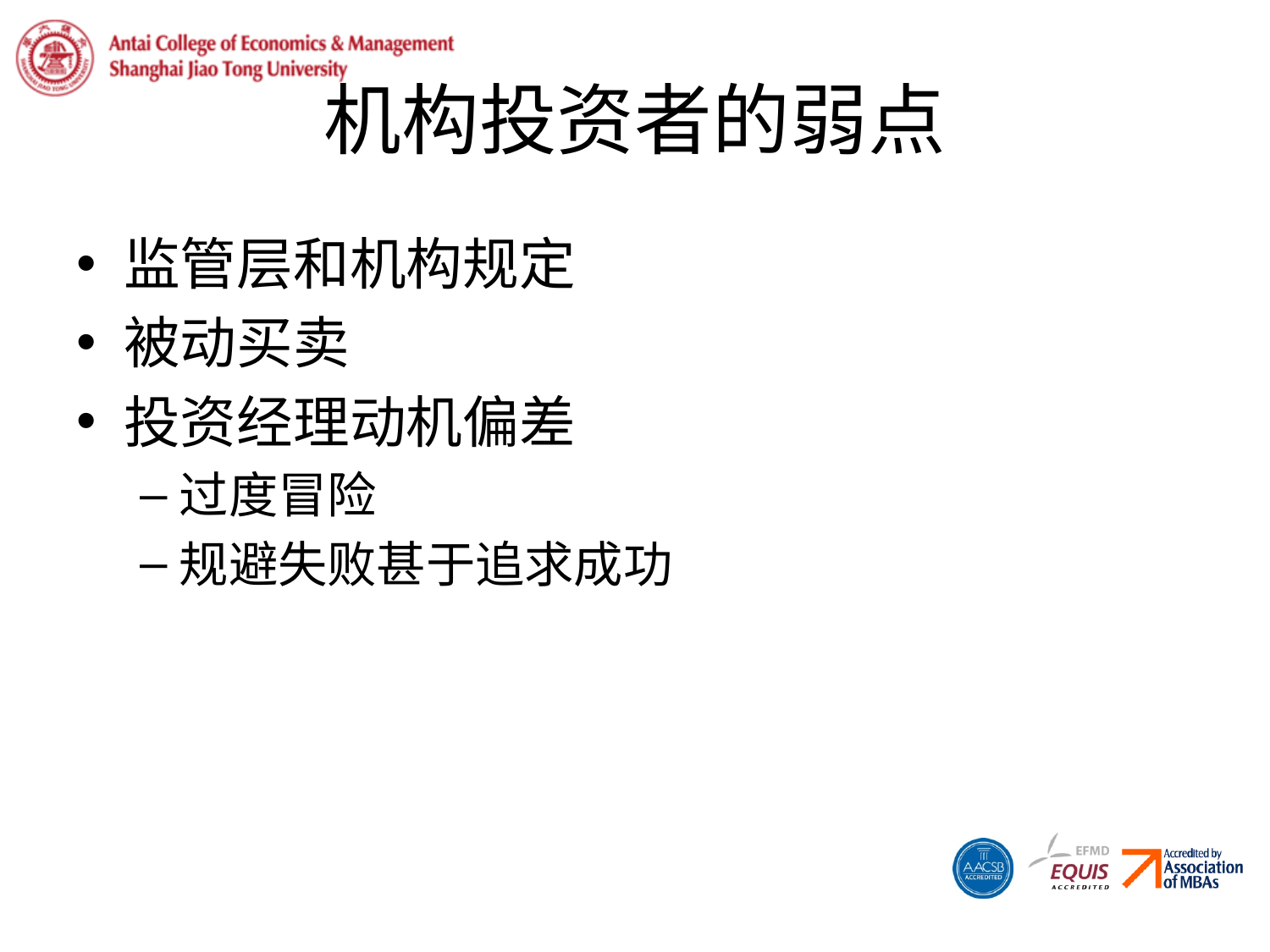

# 机构投资者的弱点
监管层和机构规定
被动买卖
投资经理动机偏差
过度冒险
规避失败甚于追求成功